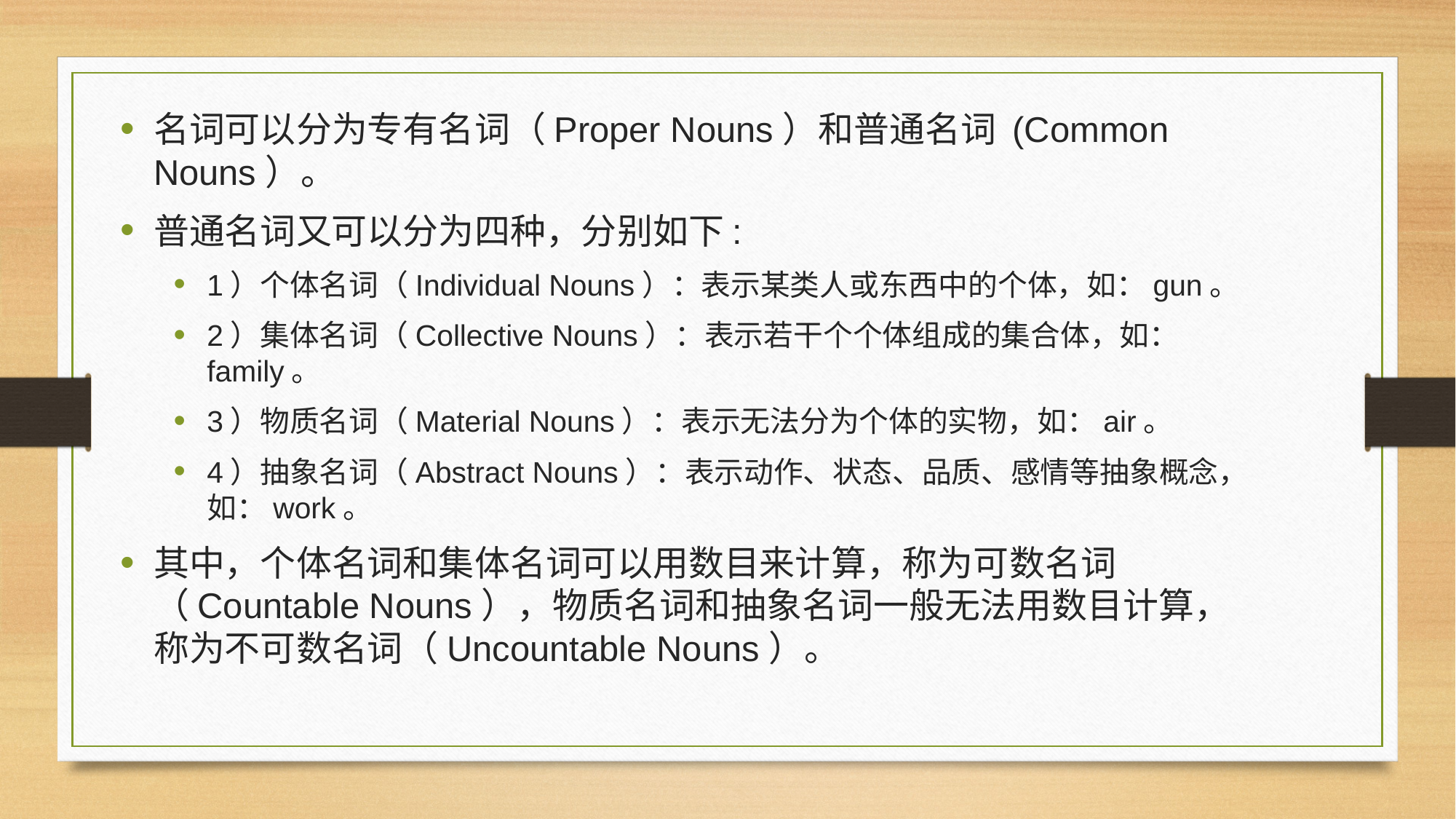

名词可以分为专有名词（Proper Nouns）和普通名词 (Common Nouns）。
普通名词又可以分为四种，分别如下:
1）个体名词（Individual Nouns）：表示某类人或东西中的个体，如：gun。
2）集体名词（Collective Nouns）：表示若干个个体组成的集合体，如：family。
3）物质名词（Material Nouns）：表示无法分为个体的实物，如：air。
4）抽象名词（Abstract Nouns）：表示动作、状态、品质、感情等抽象概念，如：work。
其中，个体名词和集体名词可以用数目来计算，称为可数名词（Countable Nouns），物质名词和抽象名词一般无法用数目计算，称为不可数名词（Uncountable Nouns）。